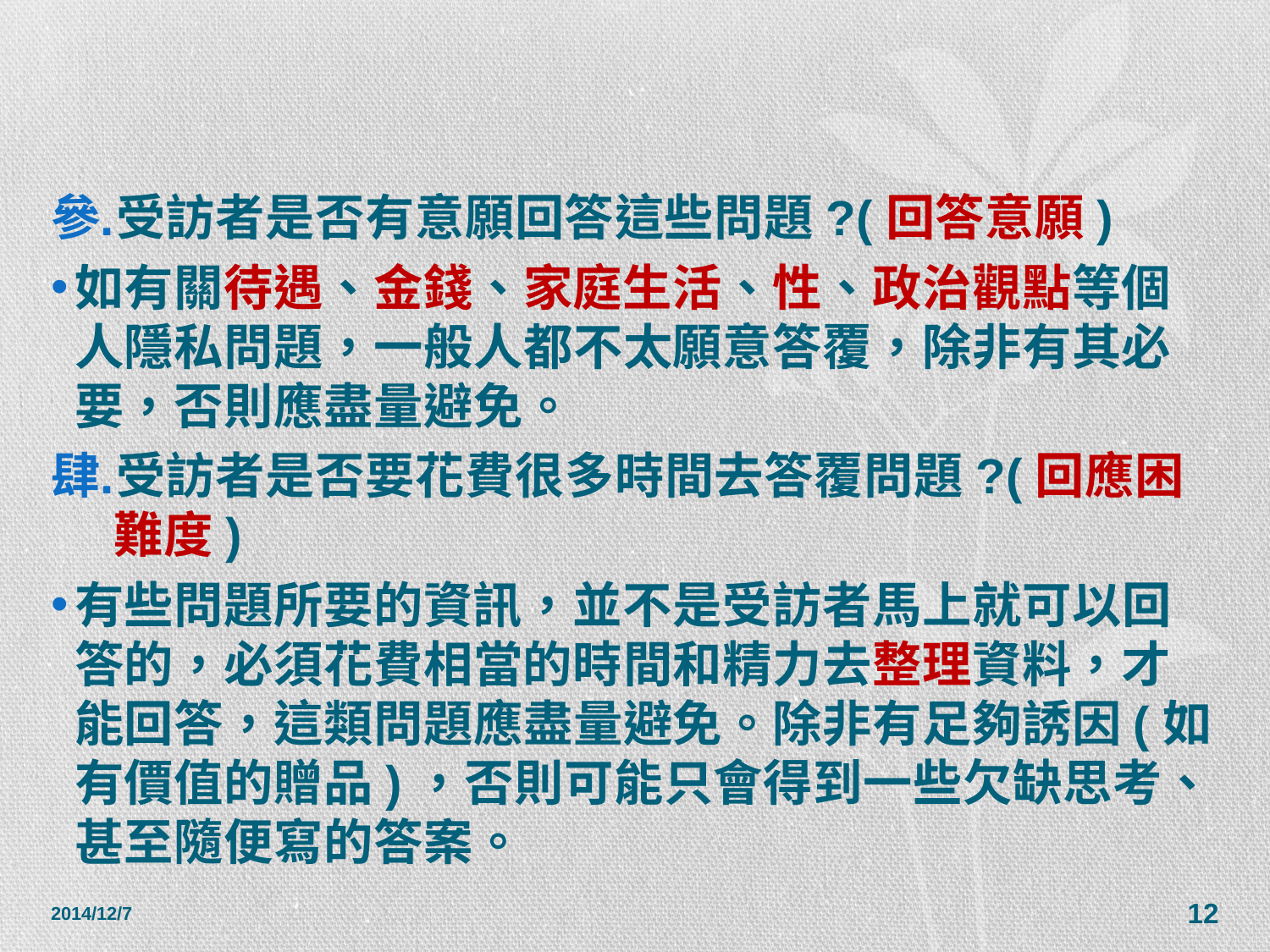

#
受訪者是否有意願回答這些問題?(回答意願)
如有關待遇、金錢、家庭生活、性、政治觀點等個人隱私問題，一般人都不太願意答覆，除非有其必要，否則應盡量避免。
受訪者是否要花費很多時間去答覆問題?(回應困難度)
有些問題所要的資訊，並不是受訪者馬上就可以回答的，必須花費相當的時間和精力去整理資料，才能回答，這類問題應盡量避免。除非有足夠誘因(如有價值的贈品)，否則可能只會得到一些欠缺思考、甚至隨便寫的答案。
2014/12/7
12